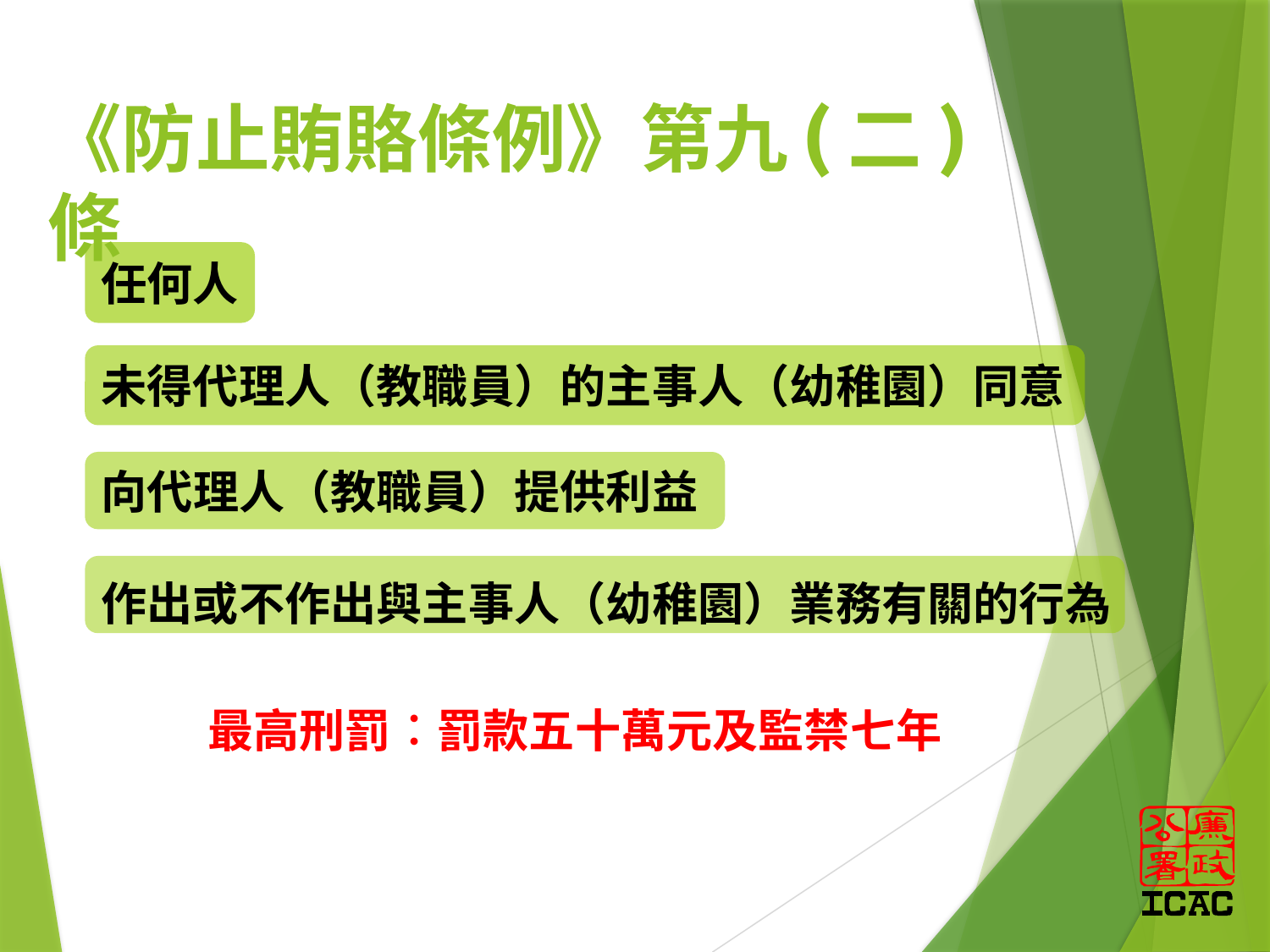

《防止賄賂條例》第九(二)條
任何人
未得代理人（教職員）的主事人（幼稚園）同意
向代理人（教職員）提供利益
作出或不作出與主事人（幼稚園）業務有關的行為
最高刑罰︰罰款五十萬元及監禁七年